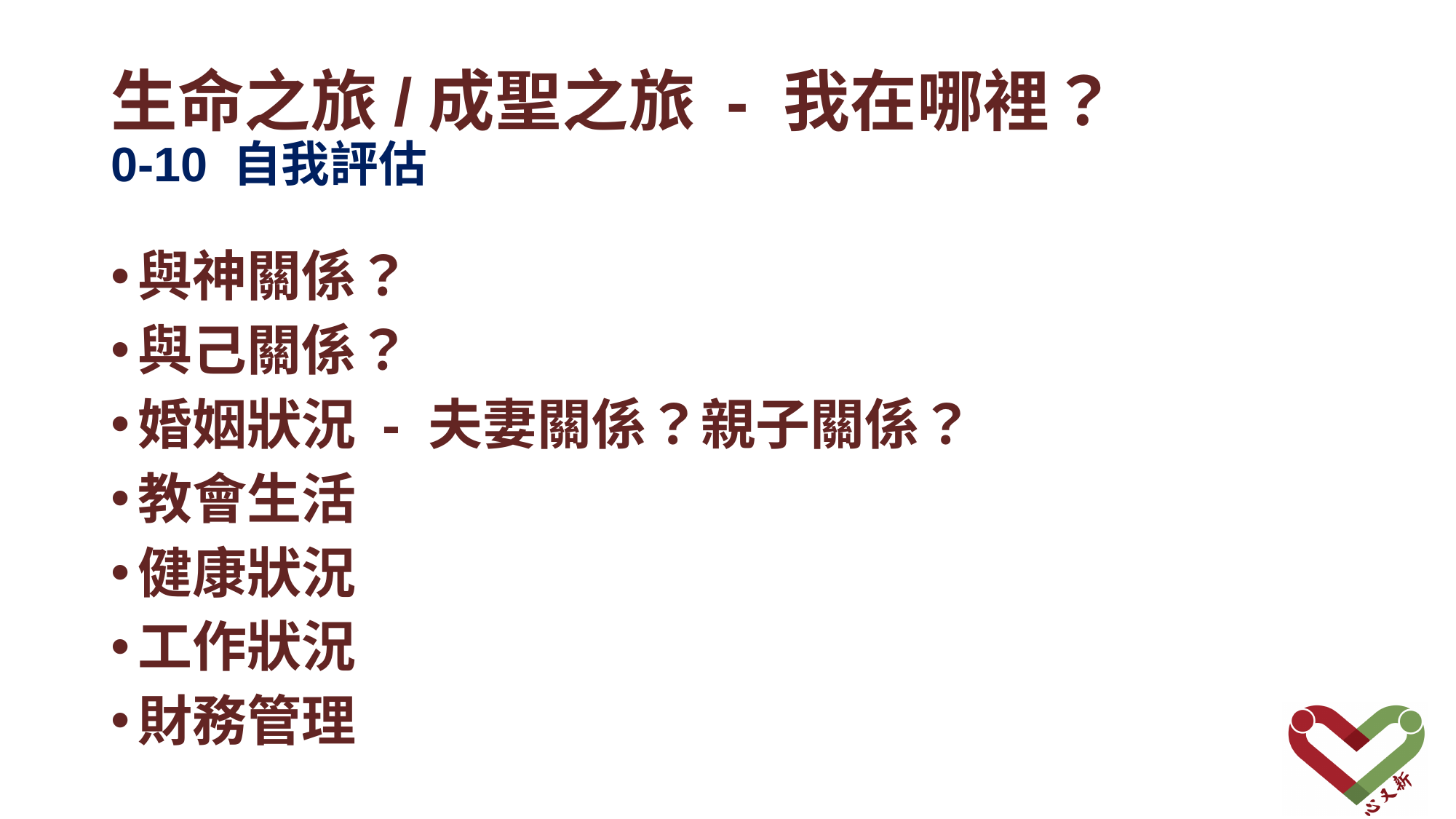

# 生命之旅/成聖之旅 - 我在哪裡？ 0-10 自我評估
與神關係？
與己關係？
婚姻狀況 - 夫妻關係？親子關係？
教會生活
健康狀況
工作狀況
財務管理